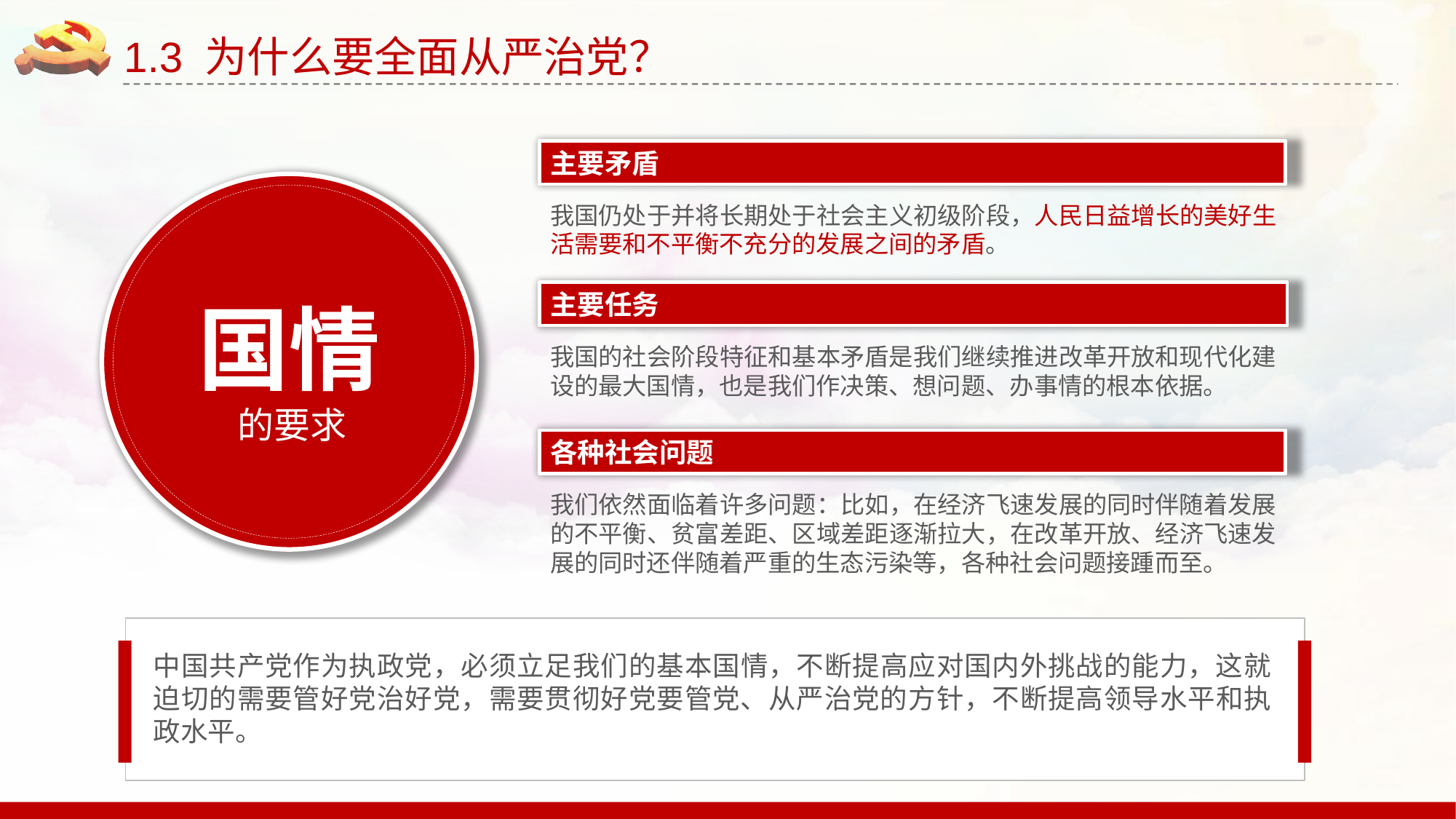

1.3 为什么要全面从严治党？

主要矛盾
我国仍处于并将长期处于社会主义初级阶段，人民日益增长的美好生活需要和不平衡不充分的发展之间的矛盾。

国情
的要求
主要任务
我国的社会阶段特征和基本矛盾是我们继续推进改革开放和现代化建设的最大国情，也是我们作决策、想问题、办事情的根本依据。
各种社会问题
我们依然面临着许多问题：比如，在经济飞速发展的同时伴随着发展的不平衡、贫富差距、区域差距逐渐拉大，在改革开放、经济飞速发展的同时还伴随着严重的生态污染等，各种社会问题接踵而至。

中国共产党作为执政党，必须立足我们的基本国情，不断提高应对国内外挑战的能力，这就迫切的需要管好党治好党，需要贯彻好党要管党、从严治党的方针，不断提高领导水平和执政水平。